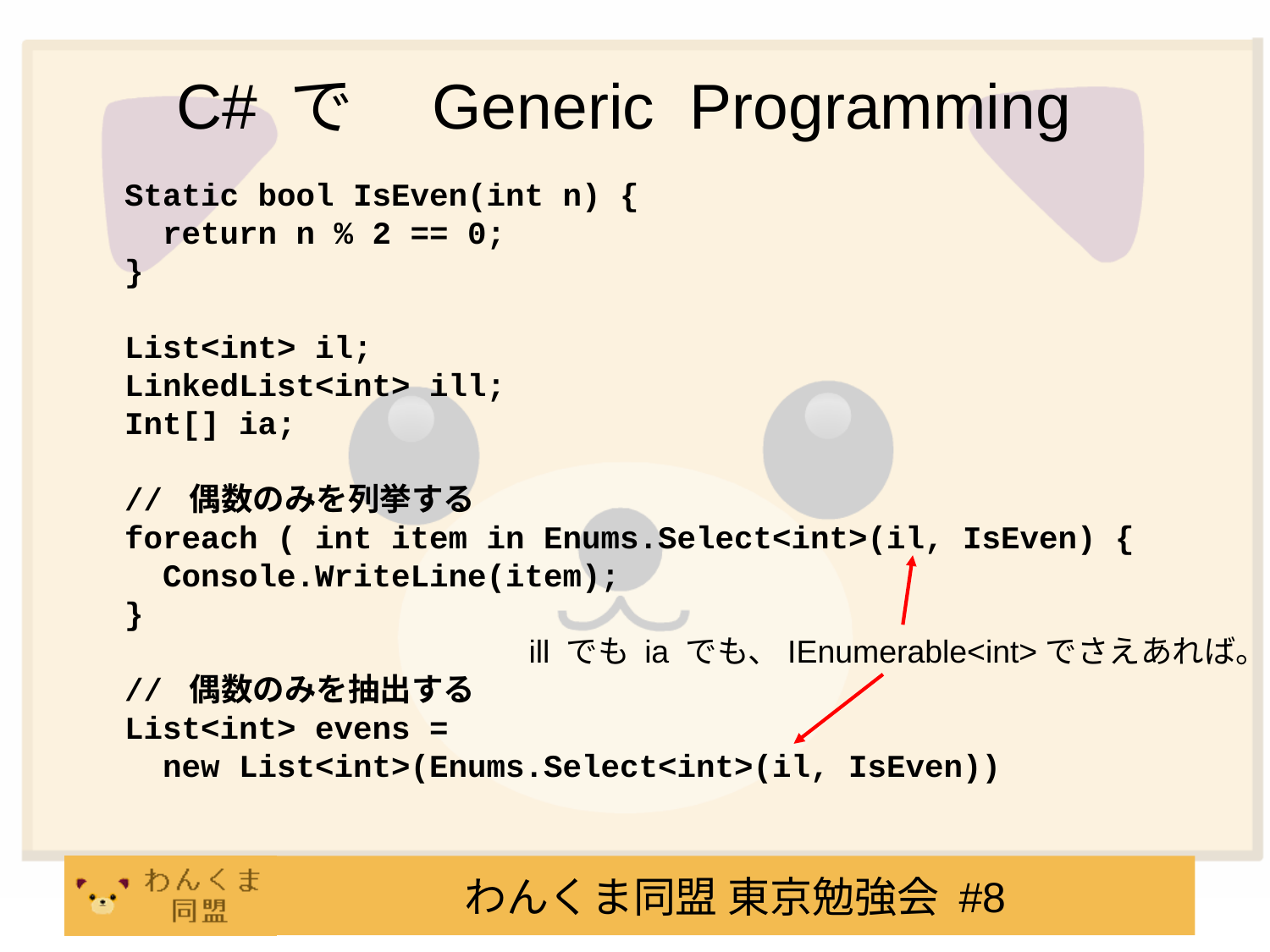

C# で　Generic  Programming
Static bool IsEven(int n) {
  return n % 2 == 0;
}

List<int> il;
LinkedList<int> ill;
Int[] ia;

// 偶数のみを列挙する
foreach ( int item in Enums.Select<int>(il, IsEven) {
  Console.WriteLine(item);
}

// 偶数のみを抽出する
List<int> evens =
  new List<int>(Enums.Select<int>(il, IsEven))
ill でも ia でも、IEnumerable<int>でさえあれば。